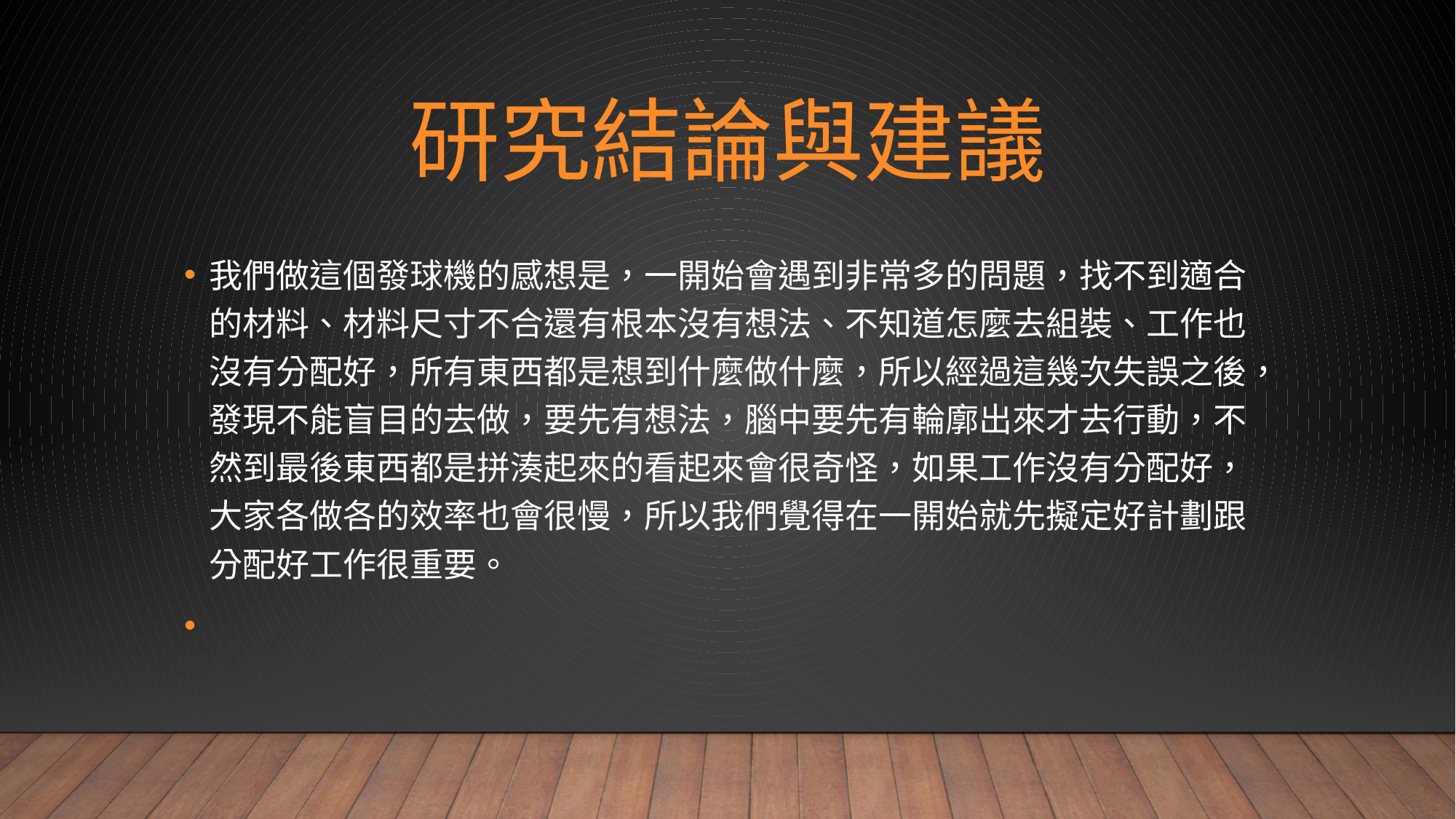

# 研究結論與建議
我們做這個發球機的感想是，一開始會遇到非常多的問題，找不到適合的材料、材料尺寸不合還有根本沒有想法、不知道怎麼去組裝、工作也沒有分配好，所有東西都是想到什麼做什麼，所以經過這幾次失誤之後，發現不能盲目的去做，要先有想法，腦中要先有輪廓出來才去行動，不然到最後東西都是拼湊起來的看起來會很奇怪，如果工作沒有分配好，大家各做各的效率也會很慢，所以我們覺得在一開始就先擬定好計劃跟分配好工作很重要。